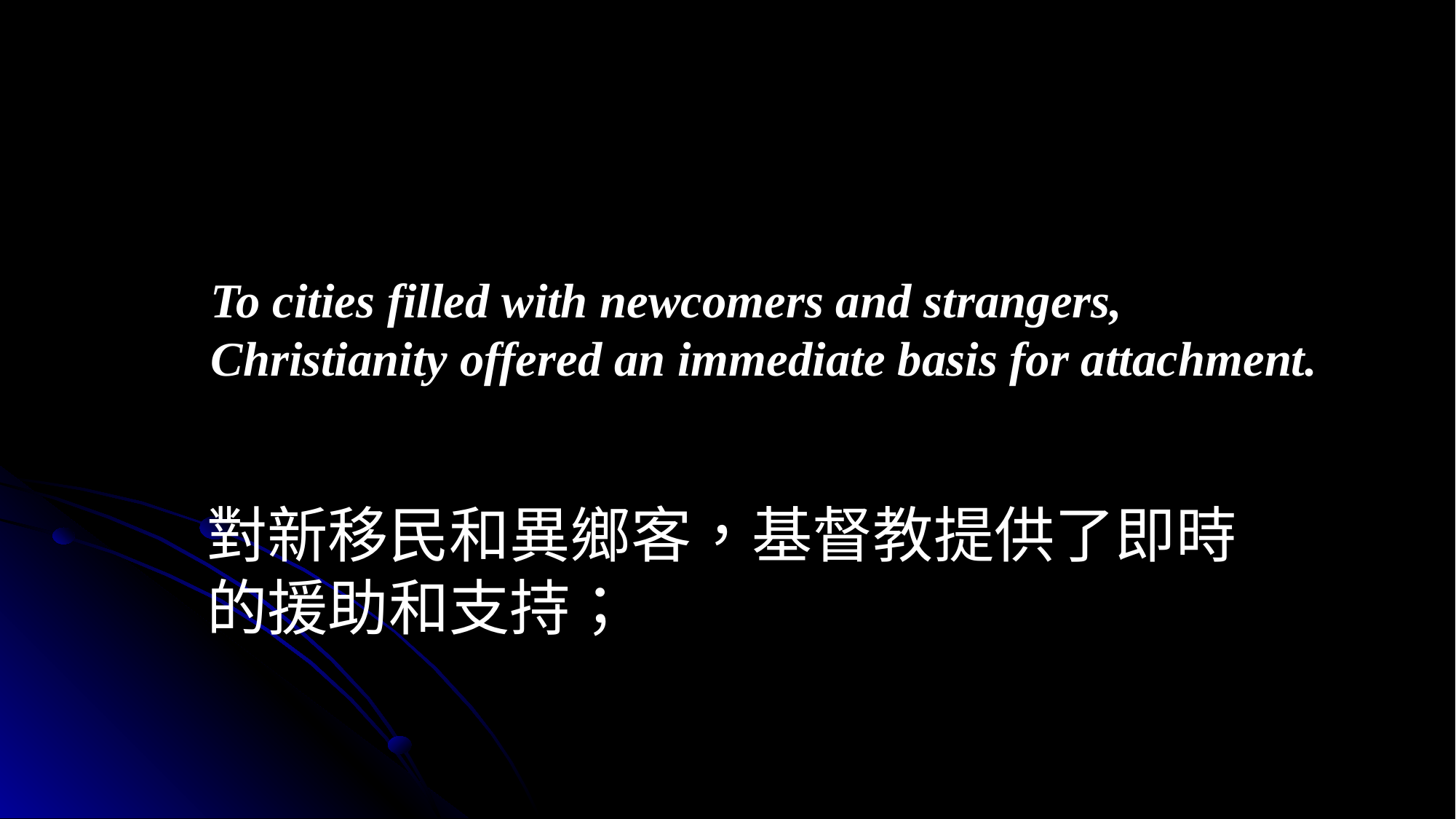

To cities filled with newcomers and strangers, Christianity offered an immediate basis for attachment.
對新移民和異鄉客，基督教提供了即時的援助和支持；